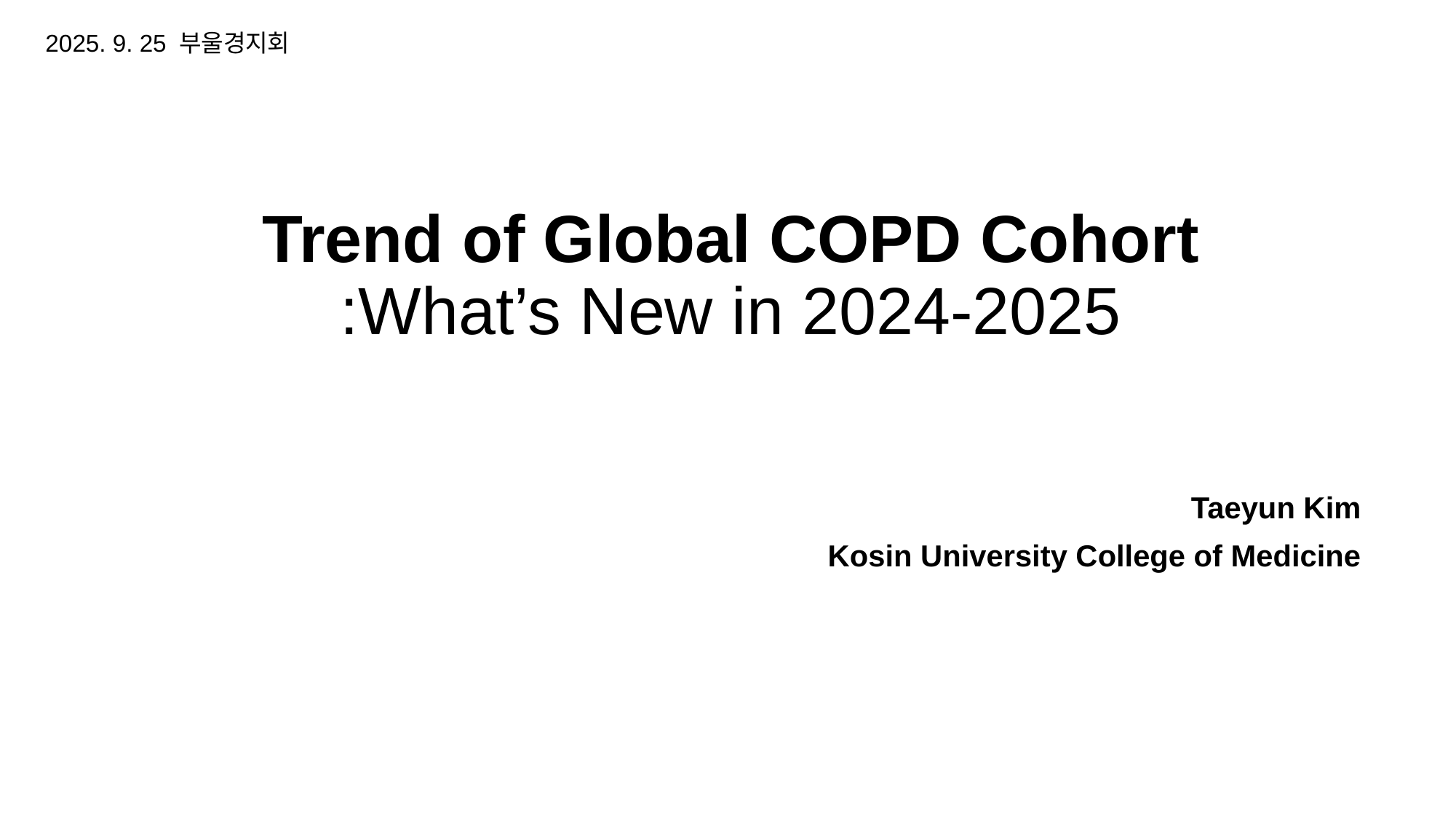

2025. 9. 25 부울경지회
# Trend of Global COPD Cohort :What’s New in 2024-2025
Taeyun Kim
Kosin University College of Medicine